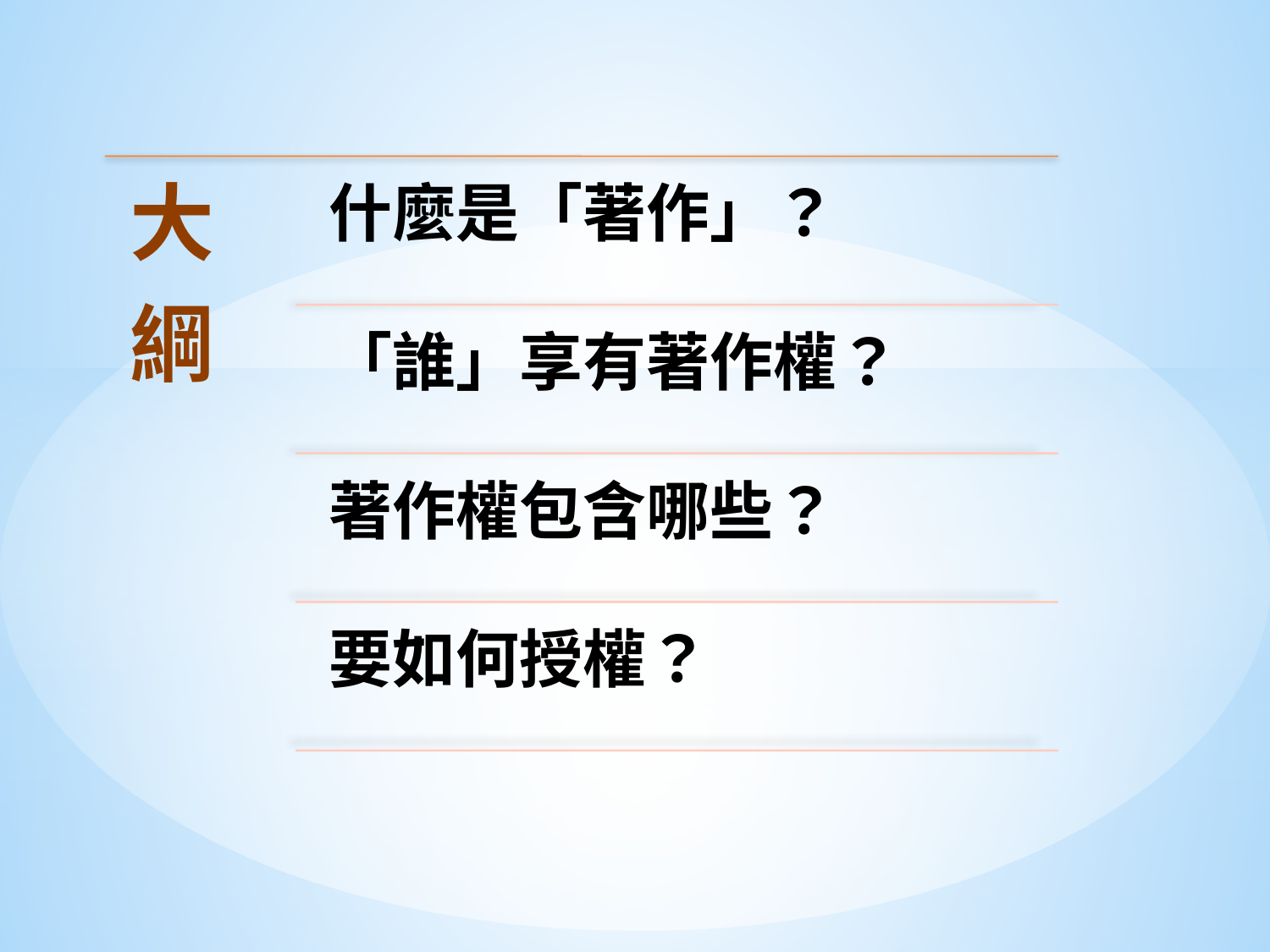

#
大
綱
什麼是「著作」？
「誰」享有著作權？
著作權包含哪些？
要如何授權？